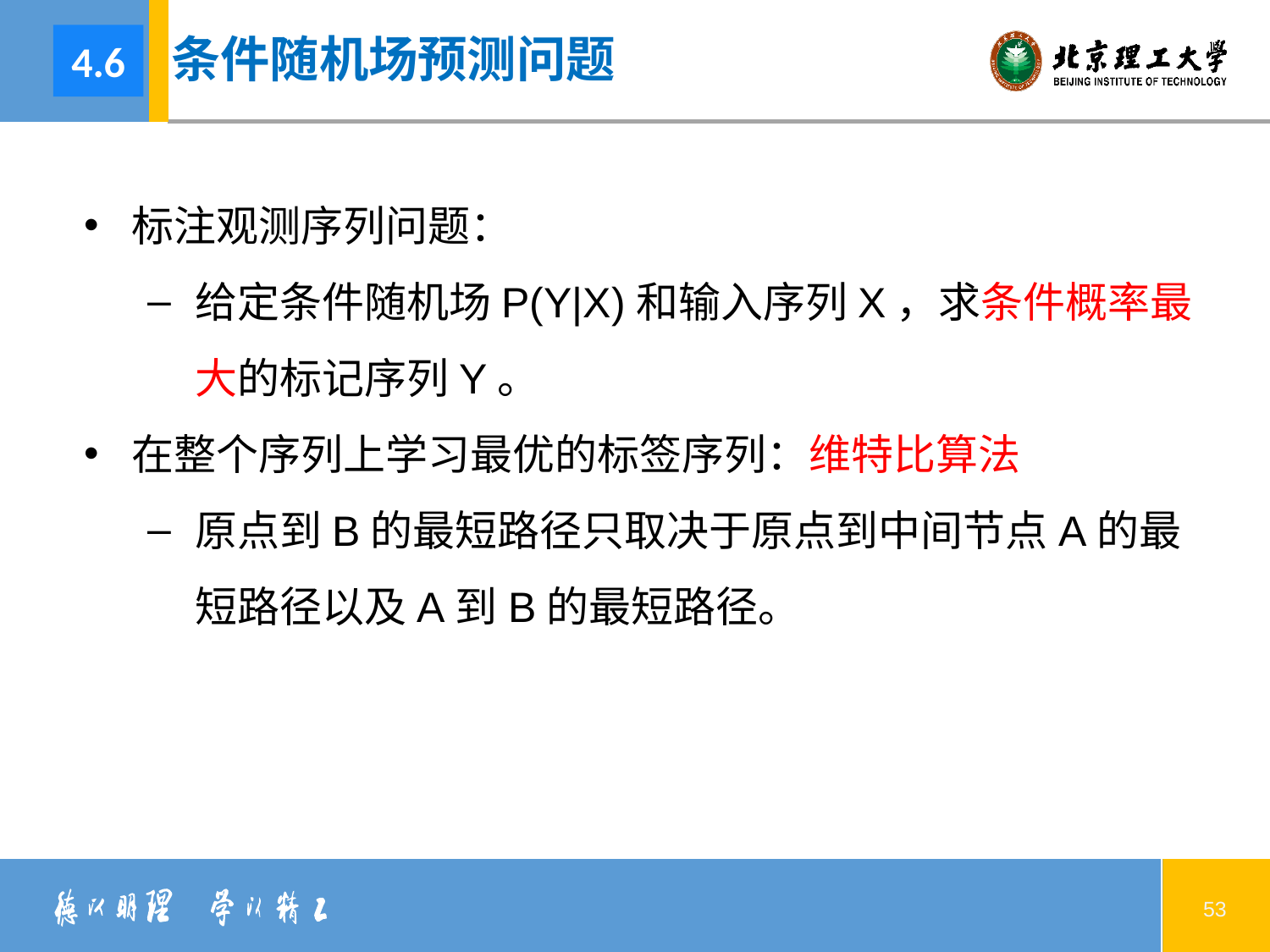

条件随机场预测问题
4.6
标注观测序列问题：
给定条件随机场P(Y|X)和输入序列X，求条件概率最大的标记序列Y。
在整个序列上学习最优的标签序列：维特比算法
原点到B的最短路径只取决于原点到中间节点A的最短路径以及A到B的最短路径。